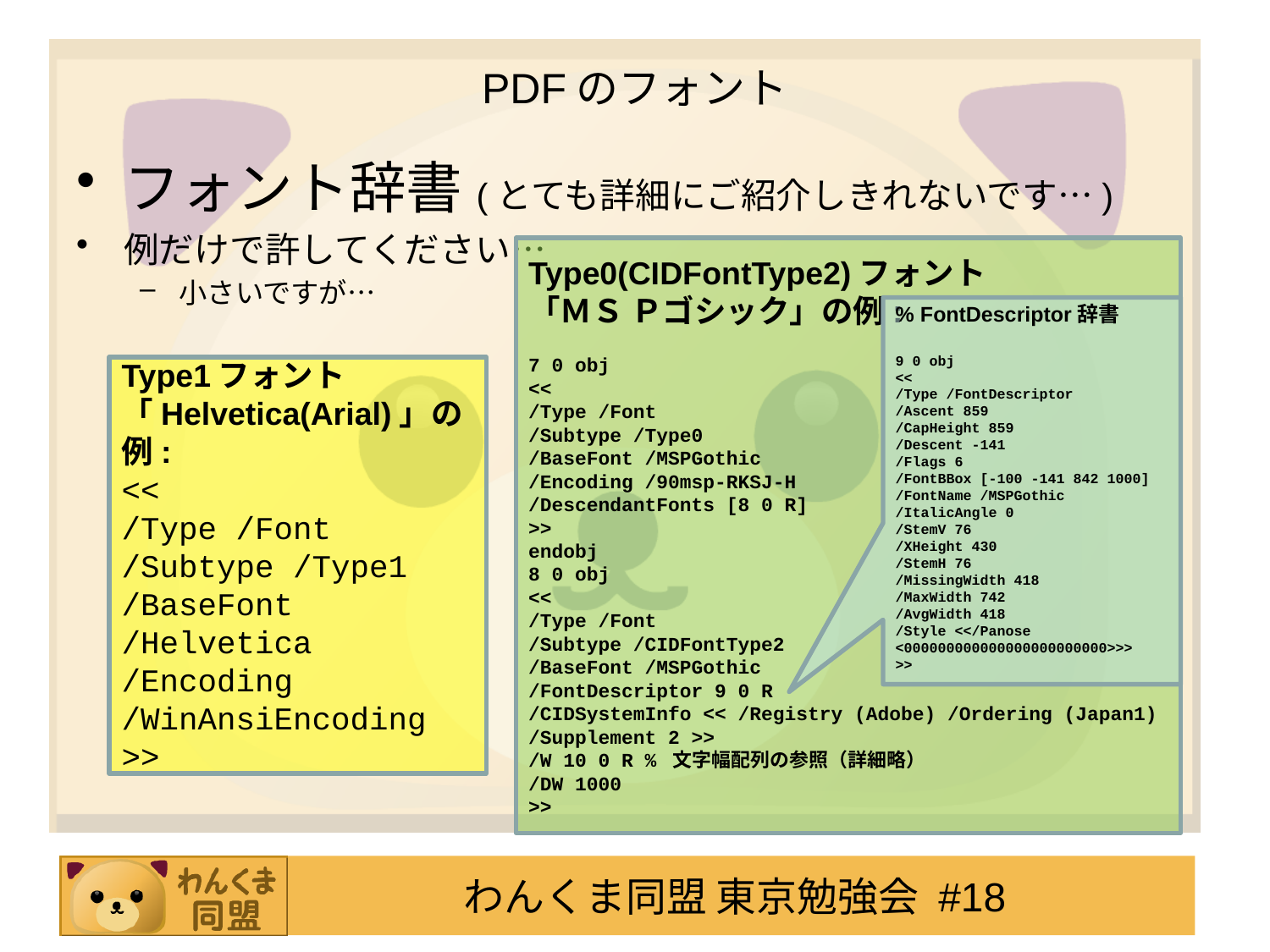

# PDFのフォント
フォント辞書(とても詳細にご紹介しきれないです…)
例だけで許してください…
小さいですが…

Type0(CIDFontType2)フォント
「ＭＳ Ｐゴシック」の例:

7 0 obj
<<
/Type /Font
/Subtype /Type0
/BaseFont /MSPGothic
/Encoding /90msp-RKSJ-H
/DescendantFonts [8 0 R]
>>
endobj
8 0 obj
<<
/Type /Font
/Subtype /CIDFontType2
/BaseFont /MSPGothic
/FontDescriptor 9 0 R
/CIDSystemInfo << /Registry (Adobe) /Ordering (Japan1) /Supplement 2 >>
/W 10 0 R % 文字幅配列の参照（詳細略）
/DW 1000
>>

% FontDescriptor辞書

9 0 obj
<<
/Type /FontDescriptor
/Ascent 859
/CapHeight 859
/Descent -141
/Flags 6
/FontBBox [-100 -141 842 1000]
/FontName /MSPGothic
/ItalicAngle 0
/StemV 76
/XHeight 430
/StemH 76
/MissingWidth 418
/MaxWidth 742
/AvgWidth 418
/Style <</Panose <000000000000000000000000>>>
>>

Type1フォント
「Helvetica(Arial)」の例:
<<
/Type /Font
/Subtype /Type1
/BaseFont /Helvetica
/Encoding /WinAnsiEncoding
>>